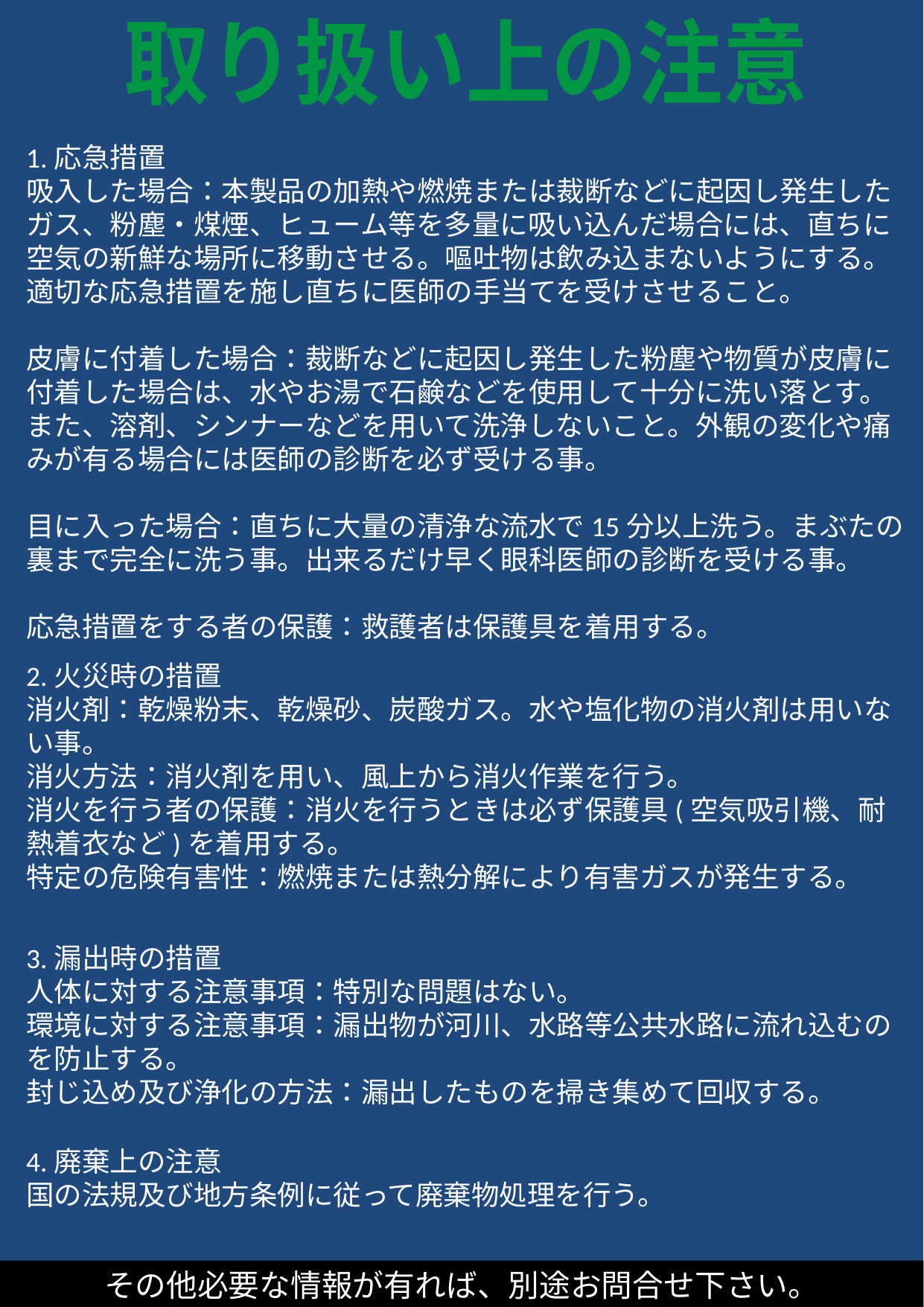

取り扱い上の注意
1.応急措置
吸入した場合：本製品の加熱や燃焼または裁断などに起因し発生したガス、粉塵・煤煙、ヒューム等を多量に吸い込んだ場合には、直ちに空気の新鮮な場所に移動させる。嘔吐物は飲み込まないようにする。適切な応急措置を施し直ちに医師の手当てを受けさせること。

皮膚に付着した場合：裁断などに起因し発生した粉塵や物質が皮膚に付着した場合は、水やお湯で石鹸などを使用して十分に洗い落とす。また、溶剤、シンナーなどを用いて洗浄しないこと。外観の変化や痛みが有る場合には医師の診断を必ず受ける事。

目に入った場合：直ちに大量の清浄な流水で15分以上洗う。まぶたの裏まで完全に洗う事。出来るだけ早く眼科医師の診断を受ける事。

応急措置をする者の保護：救護者は保護具を着用する。
2.火災時の措置
消火剤：乾燥粉末、乾燥砂、炭酸ガス。水や塩化物の消火剤は用いない事。
消火方法：消火剤を用い、風上から消火作業を行う。
消火を行う者の保護：消火を行うときは必ず保護具(空気吸引機、耐熱着衣など)を着用する。
特定の危険有害性：燃焼または熱分解により有害ガスが発生する。

3.漏出時の措置
人体に対する注意事項：特別な問題はない。
環境に対する注意事項：漏出物が河川、水路等公共水路に流れ込むのを防止する。
封じ込め及び浄化の方法：漏出したものを掃き集めて回収する。

4.廃棄上の注意
国の法規及び地方条例に従って廃棄物処理を行う。
その他必要な情報が有れば、別途お問合せ下さい。